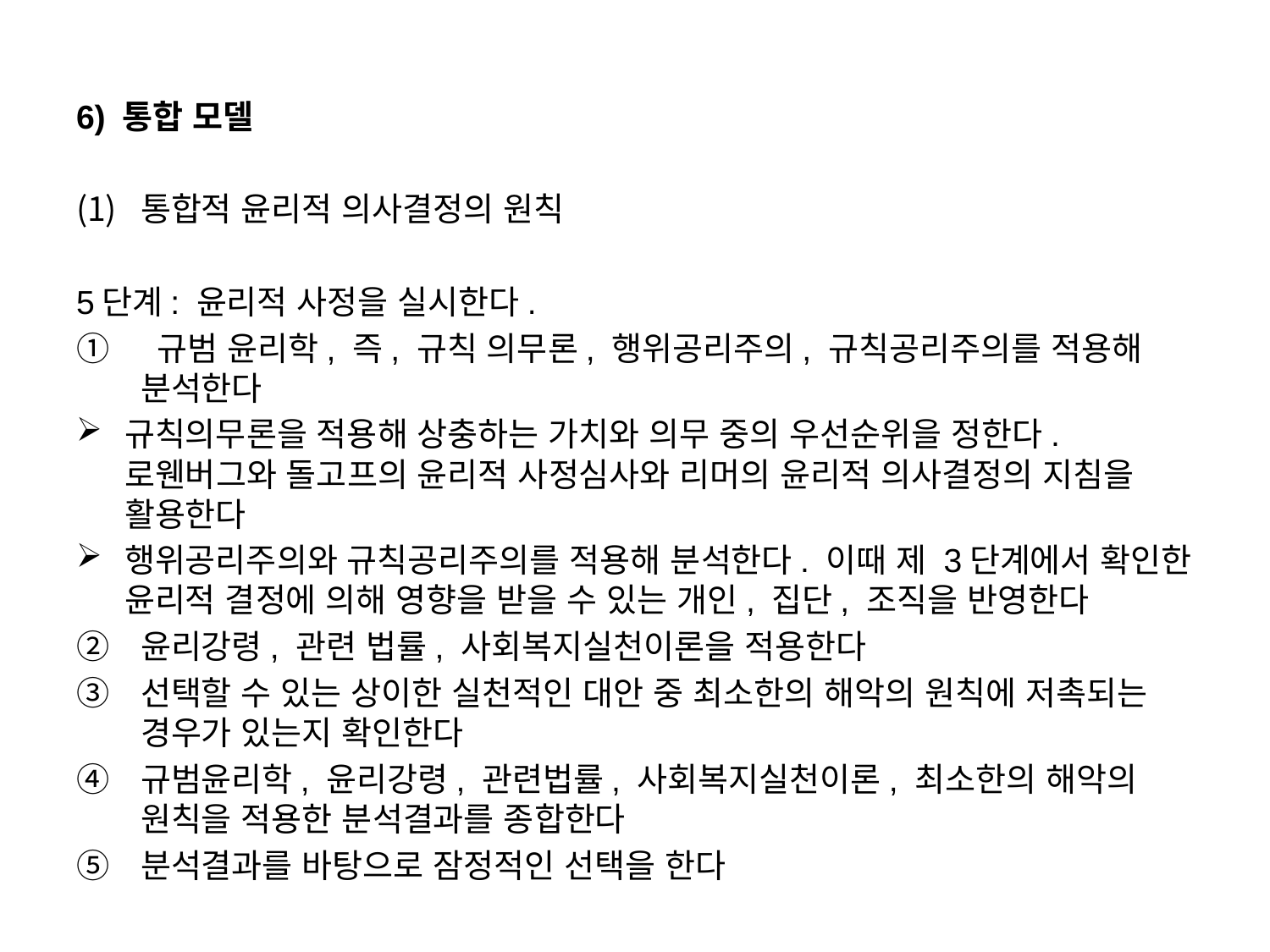

6) 통합 모델

통합적 윤리적 의사결정의 원칙

5단계: 윤리적 사정을 실시한다.
 규범 윤리학, 즉, 규칙 의무론, 행위공리주의, 규칙공리주의를 적용해 분석한다
규칙의무론을 적용해 상충하는 가치와 의무 중의 우선순위을 정한다. 로웬버그와 돌고프의 윤리적 사정심사와 리머의 윤리적 의사결정의 지침을 활용한다
행위공리주의와 규칙공리주의를 적용해 분석한다. 이때 제 3단계에서 확인한 윤리적 결정에 의해 영향을 받을 수 있는 개인, 집단, 조직을 반영한다
윤리강령, 관련 법률, 사회복지실천이론을 적용한다
선택할 수 있는 상이한 실천적인 대안 중 최소한의 해악의 원칙에 저촉되는 경우가 있는지 확인한다
규범윤리학, 윤리강령, 관련법률, 사회복지실천이론, 최소한의 해악의 원칙을 적용한 분석결과를 종합한다
분석결과를 바탕으로 잠정적인 선택을 한다